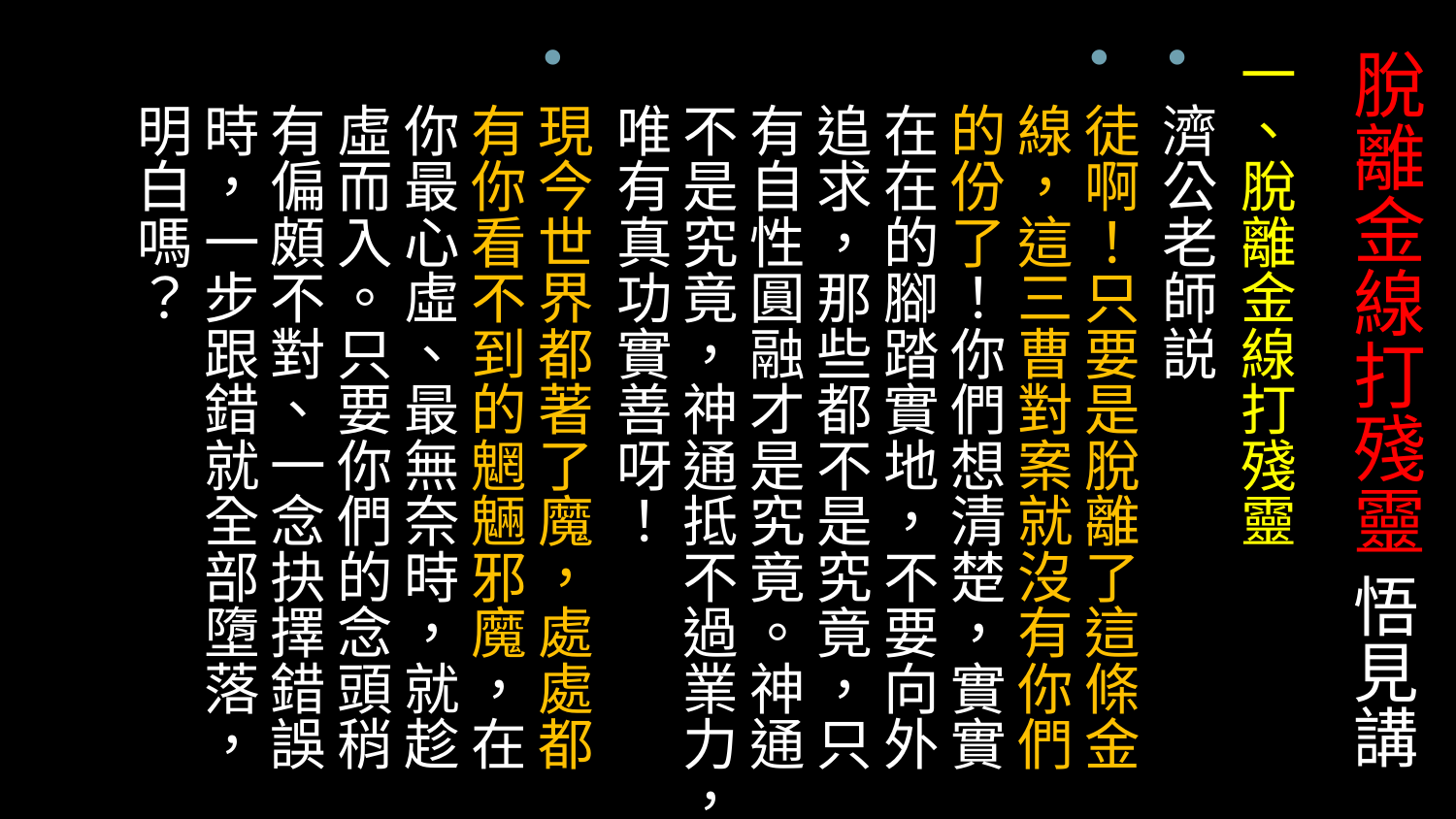

# 脫離金線打殘靈 悟見講
一、脫離金線打殘靈
濟公老師説
徒啊！只要是脫離了這條金線，這三曹對案就沒有你們的份了！你們想清楚，實實在在的腳踏實地，不要向外追求，那些都不是究竟，只有自性圓融才是究竟。神通不是究竟，神通抵不過業力，唯有真功實善呀！
現今世界都著了魔，處處都有你看不到的魍魎邪魔，在你最心虛、最無奈時，就趁虛而入。只要你們的念頭稍有偏頗不對、一念抉擇錯誤時，一步跟錯就全部墮落，明白嗎？